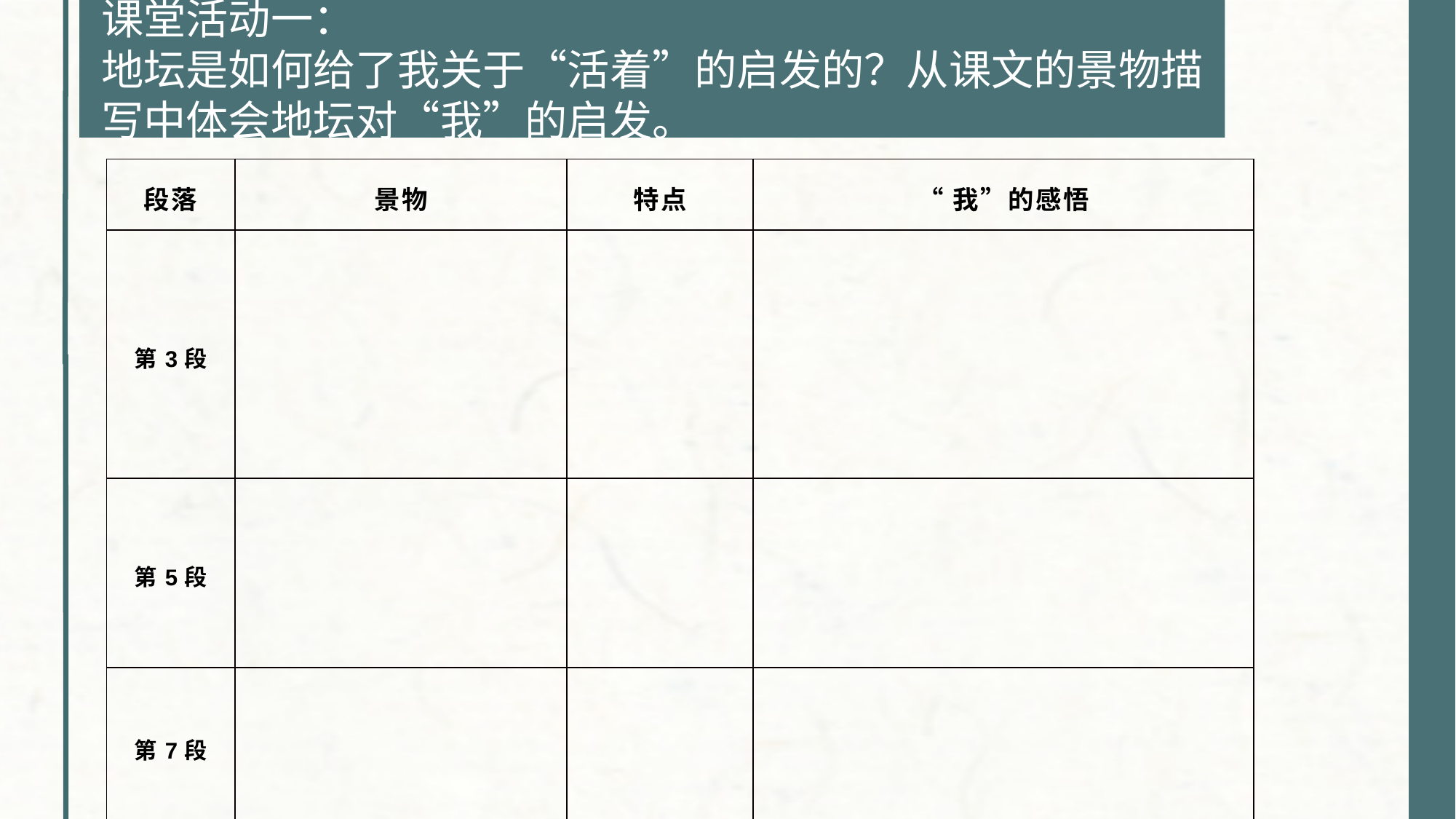

课堂活动一：
地坛是如何给了我关于“活着”的启发的？从课文的景物描写中体会地坛对“我”的启发。
| 段落 | 景物 | 特点 | “我”的感悟 |
| --- | --- | --- | --- |
| 第3段 |  |  |  |
| 第5段 |  |  |  |
| 第7段 |  |  |  |